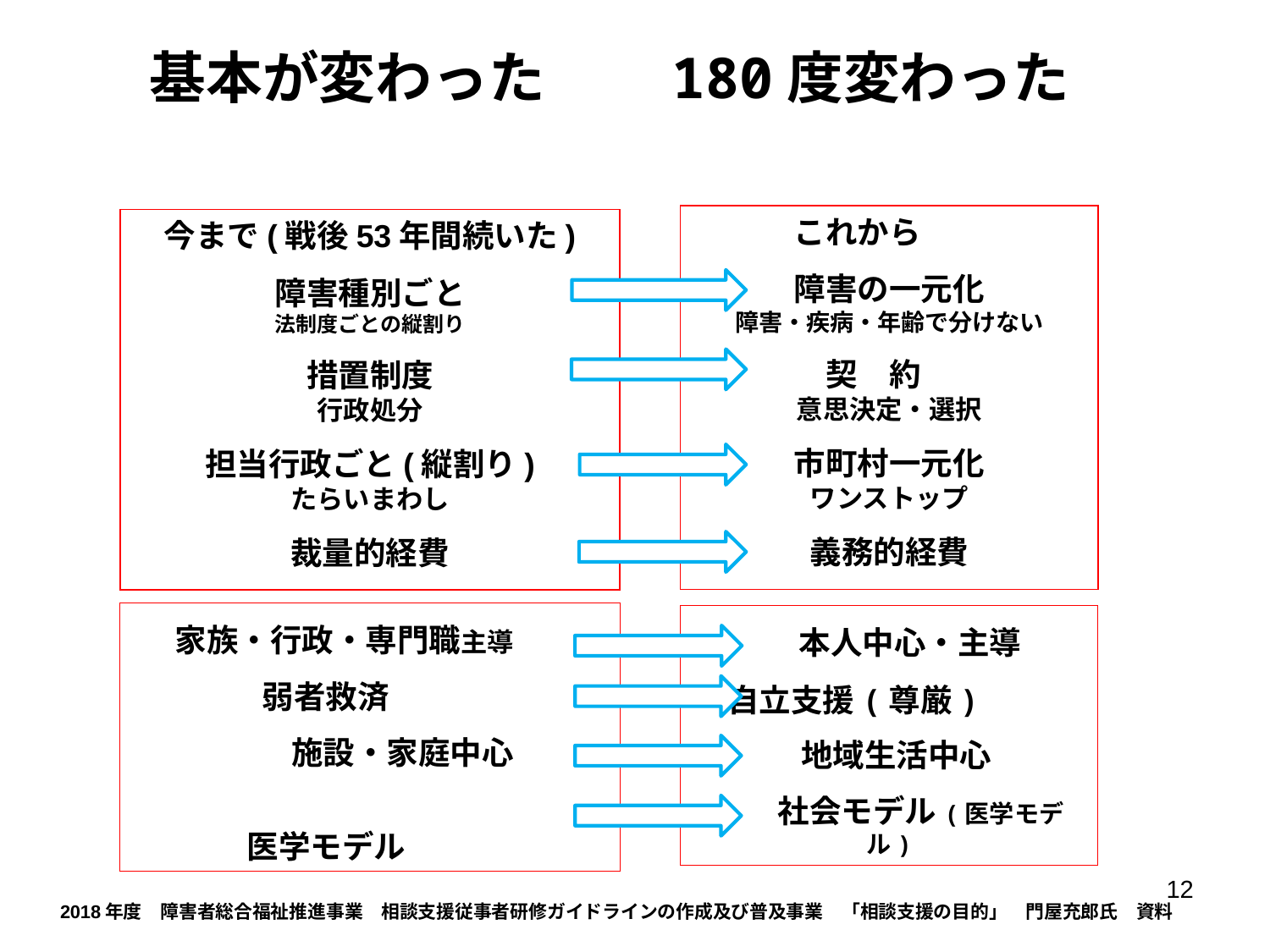

基本が変わった　　180度変わった
　これから

障害の一元化
障害・疾病・年齢で分けない

契　約
意思決定・選択

市町村一元化
ワンストップ

義務的経費

今まで(戦後53年間続いた)

障害種別ごと
法制度ごとの縦割り

措置制度
行政処分

担当行政ごと(縦割り)
たらいまわし

裁量的経費

　家族・行政・専門職主導

                 弱者救済

　　　　　施設・家庭中心

      　　医学モデル
　本人中心・主導

　自立支援(尊厳)

 地域生活中心

　　社会モデル(医学モデル)

12
　2018年度　障害者総合福祉推進事業　相談支援従事者研修ガイドラインの作成及び普及事業　「相談支援の目的」　門屋充郎氏　資料